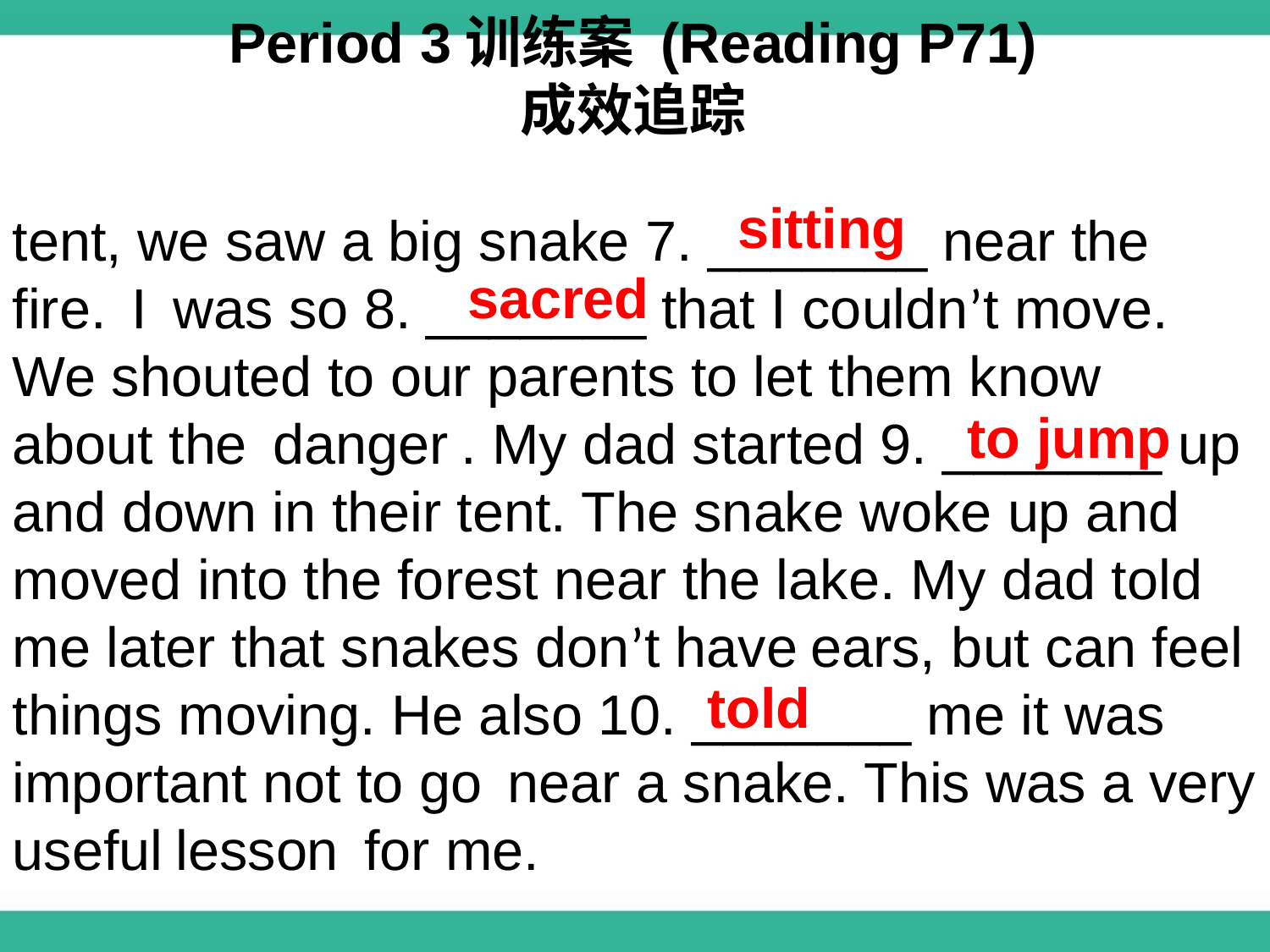

Period 3训练案 (Reading P71)
成效追踪
sitting
tent, we saw a big snake 7. _______ near the fire.  I  was so 8. _______ that I couldn’t move. We shouted to our parents to let them know about the  danger . My dad started 9. _______ up and down in their tent. The snake woke up and moved into the forest near the lake. My dad told me later that snakes don’t have ears, but can feel things moving. He also 10. _______ me it was important not to go  near a snake. This was a very useful lesson  for me.
sacred
to jump
told